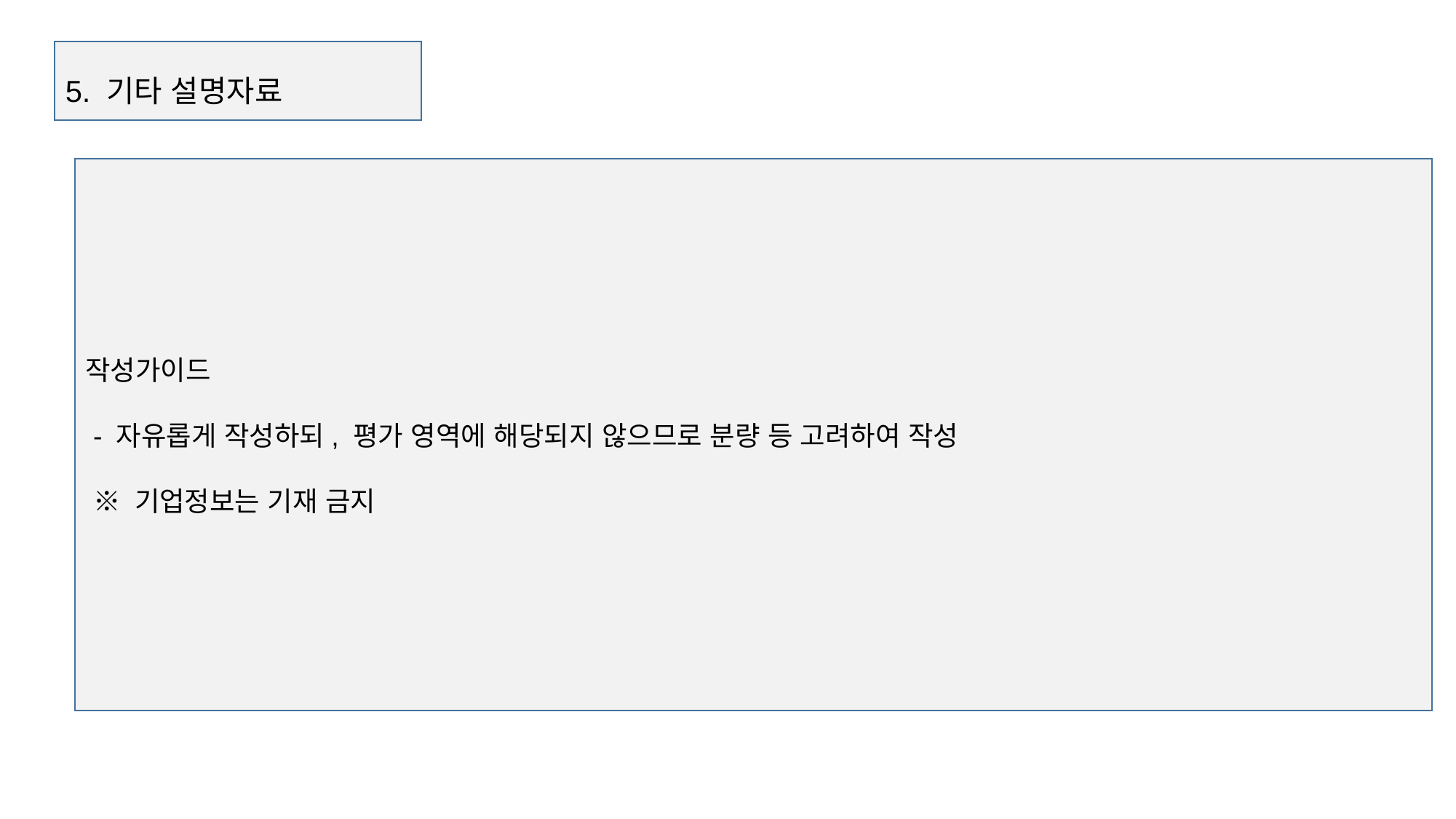

5. 기타 설명자료
작성가이드

 - 자유롭게 작성하되, 평가 영역에 해당되지 않으므로 분량 등 고려하여 작성

 ※ 기업정보는 기재 금지